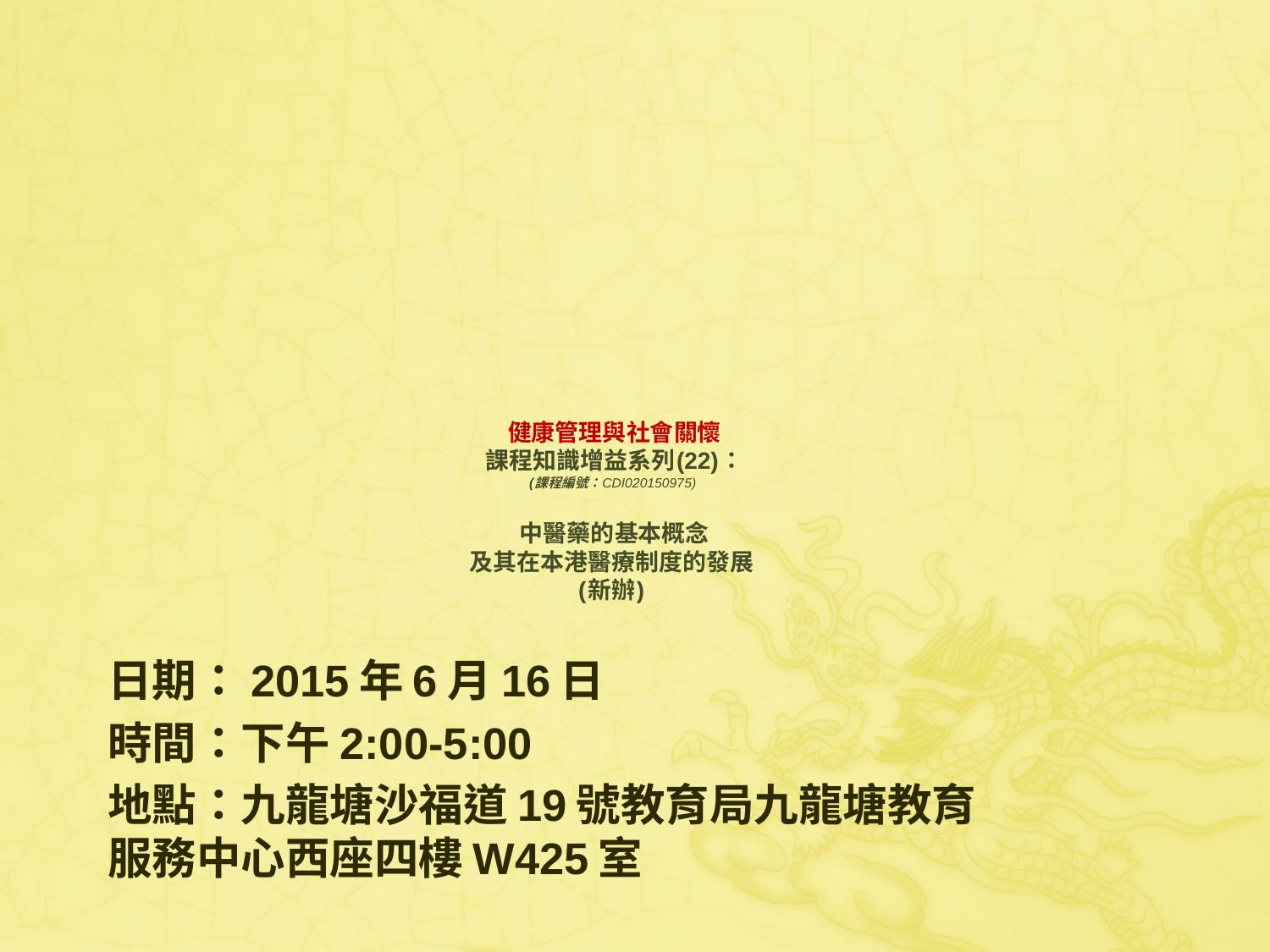

# 健康管理與社會關懷 課程知識增益系列(22)： (課程編號：CDI020150975) 中醫藥的基本概念 及其在本港醫療制度的發展 (新辦)
日期：2015年6月16日
時間：下午2:00-5:00
地點：九龍塘沙福道19號教育局九龍塘教育服務中心西座四樓W425室